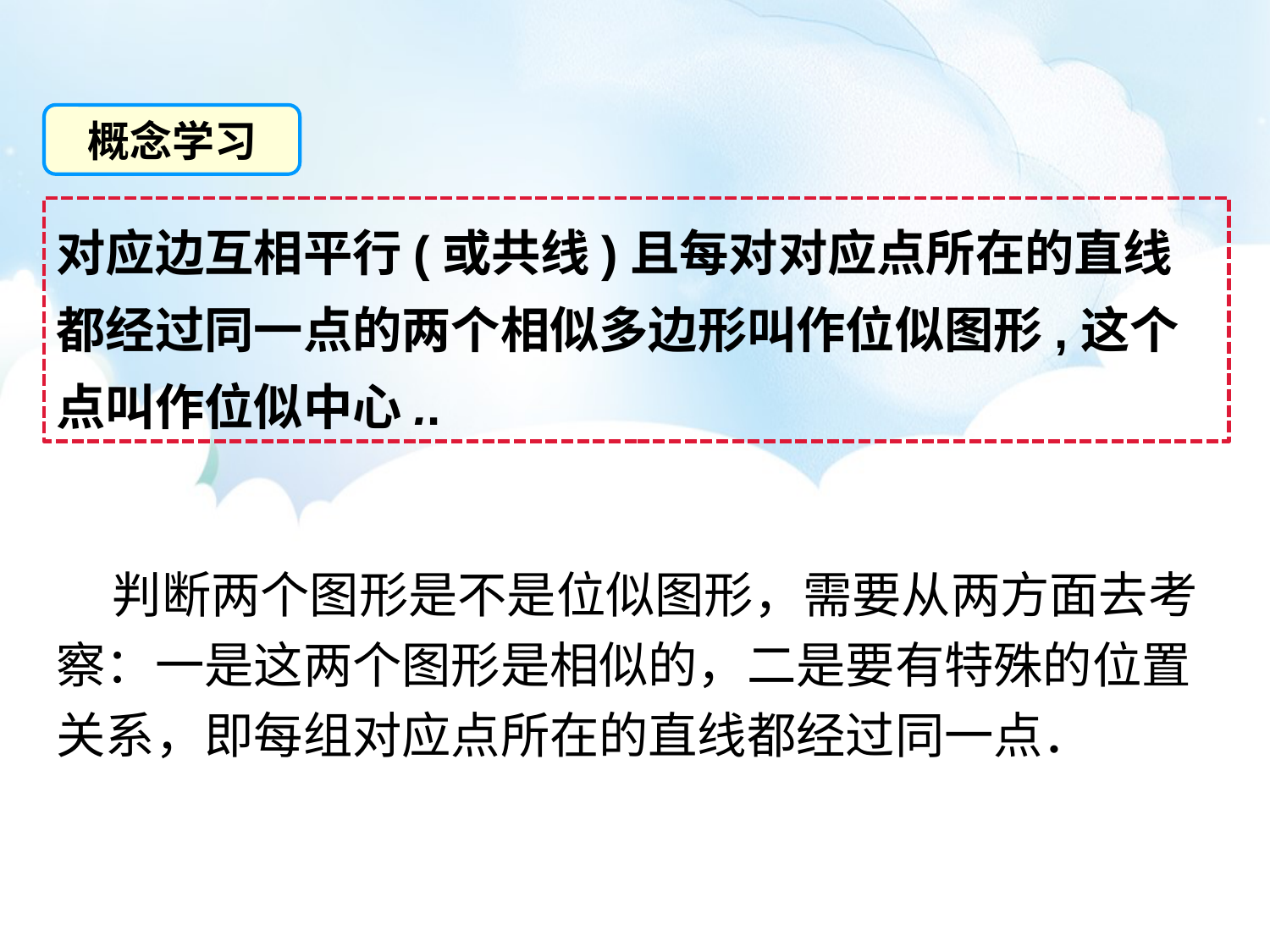

概念学习
对应边互相平行(或共线)且每对对应点所在的直线都经过同一点的两个相似多边形叫作位似图形,这个点叫作位似中心..
    判断两个图形是不是位似图形，需要从两方面去考察：一是这两个图形是相似的，二是要有特殊的位置关系，即每组对应点所在的直线都经过同一点．